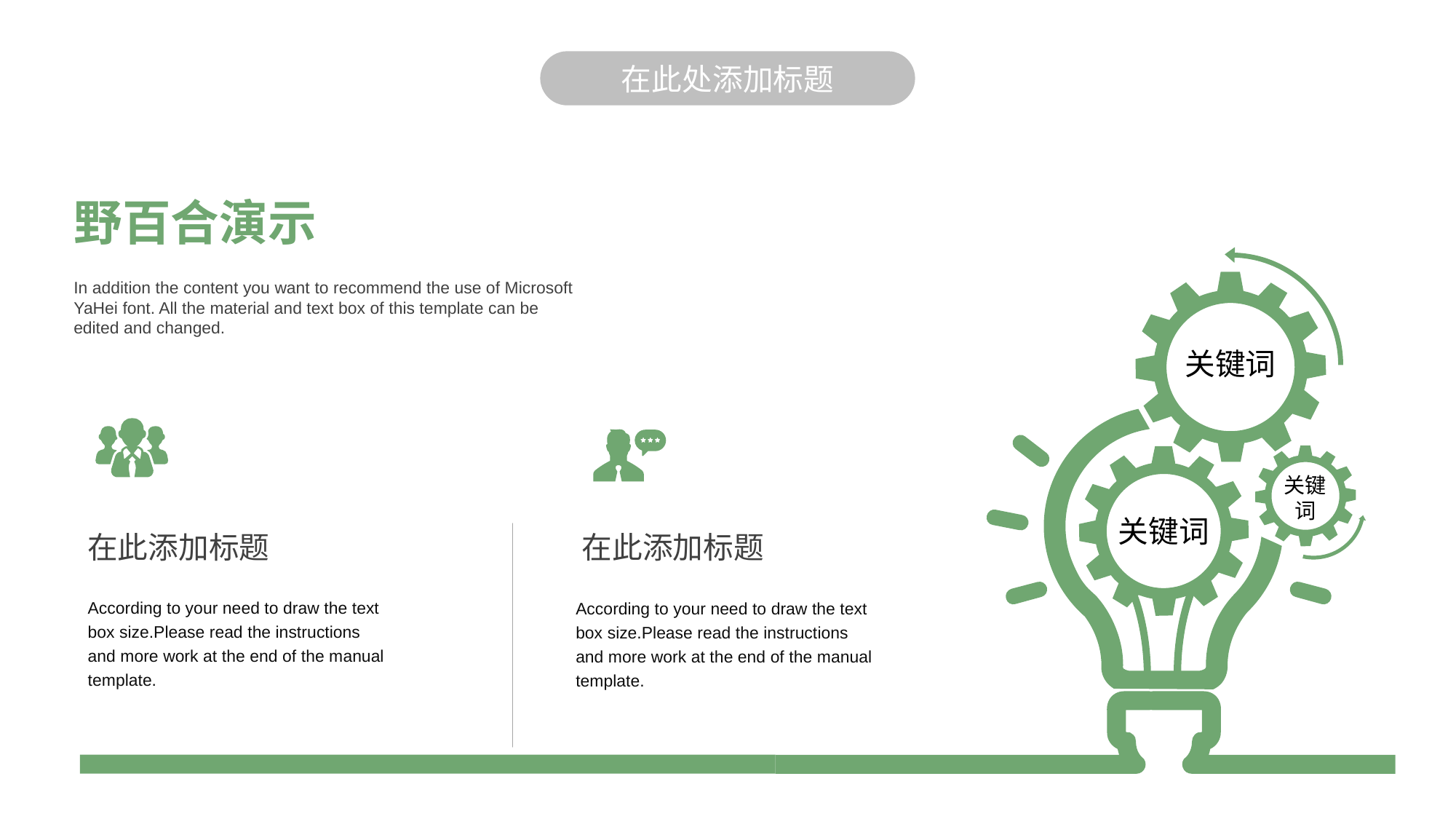

在此处添加标题
野百合演示

In addition the content you want to recommend the use of Microsoft YaHei font. All the material and text box of this template can be edited and changed.
关键词

关键词
关键词
在此添加标题
在此添加标题
According to your need to draw the text box size.Please read the instructions and more work at the end of the manual template.

According to your need to draw the text box size.Please read the instructions and more work at the end of the manual template.